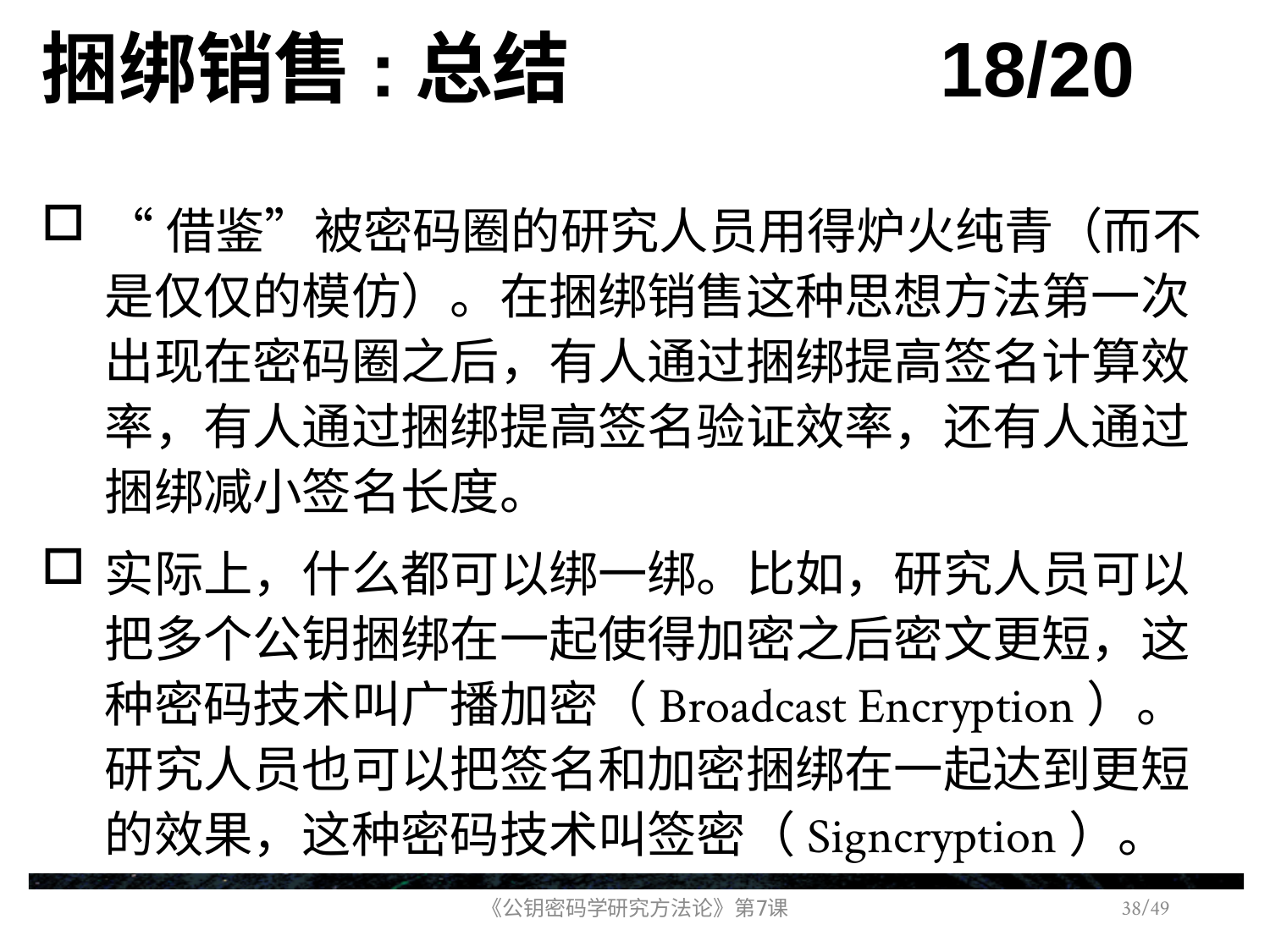

# 捆绑销售:总结                    18/20
“借鉴”被密码圈的研究人员用得炉火纯青（而不是仅仅的模仿）。在捆绑销售这种思想方法第一次出现在密码圈之后，有人通过捆绑提高签名计算效率，有人通过捆绑提高签名验证效率，还有人通过捆绑减小签名长度。
实际上，什么都可以绑一绑。比如，研究人员可以把多个公钥捆绑在一起使得加密之后密文更短，这种密码技术叫广播加密（Broadcast Encryption）。研究人员也可以把签名和加密捆绑在一起达到更短的效果，这种密码技术叫签密（Signcryption）。
《公钥密码学研究方法论》第7课
38/49